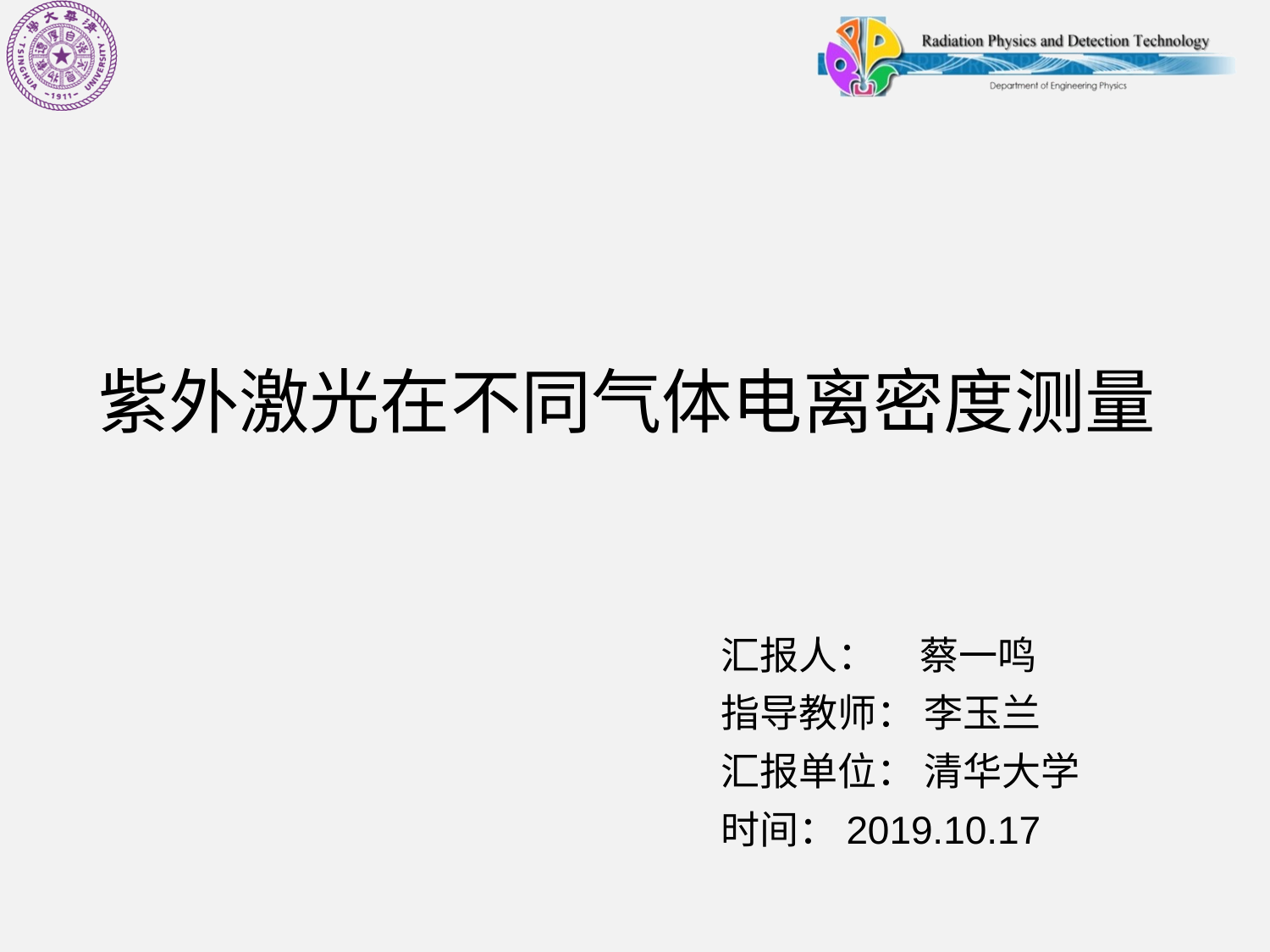

# 紫外激光在不同气体电离密度测量
汇报人：     蔡一鸣
指导教师： 李玉兰
汇报单位： 清华大学
时间：2019.10.17